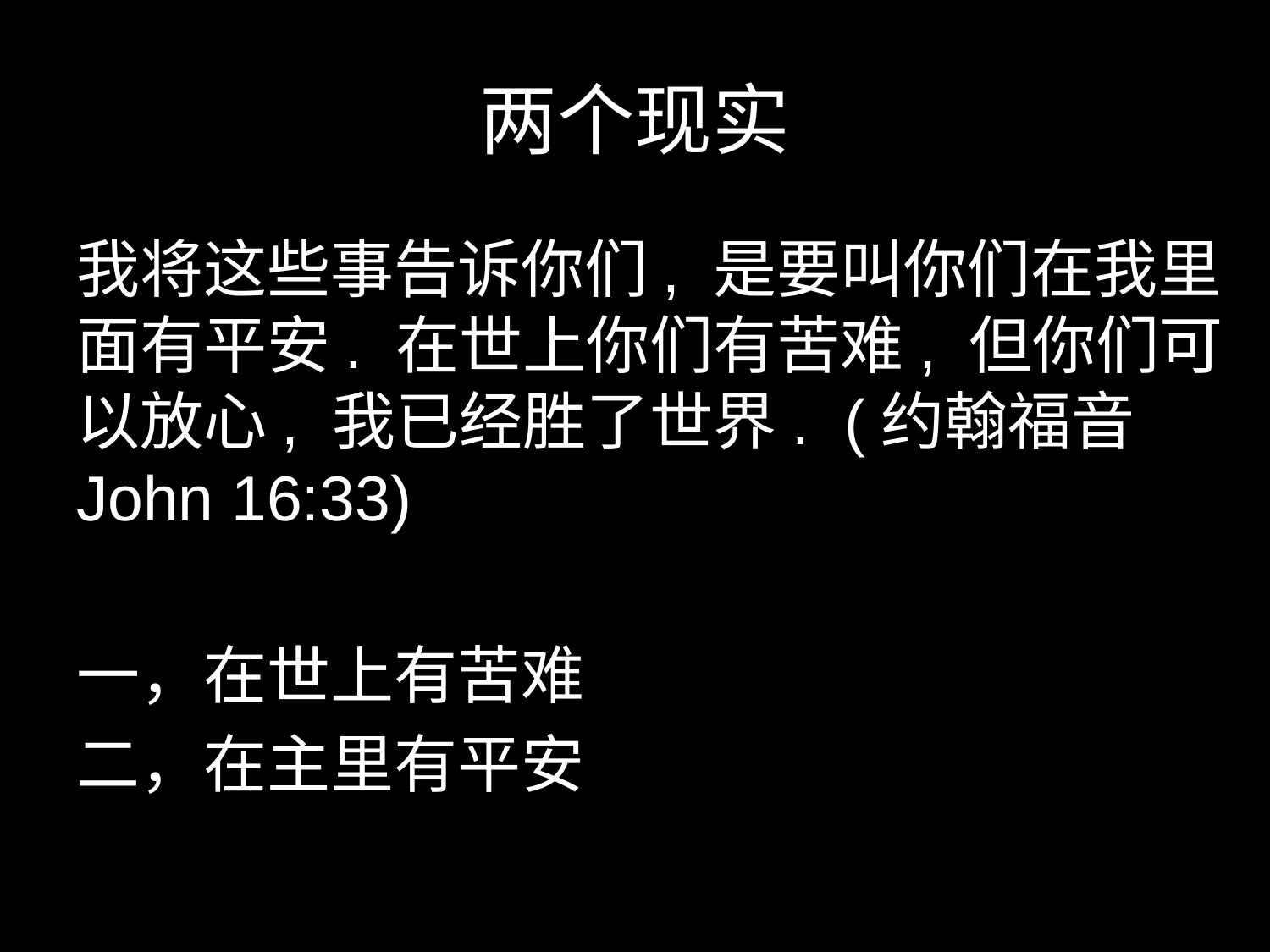

# 两个现实
我将这些事告诉你们, 是要叫你们在我里面有平安. 在世上你们有苦难, 但你们可以放心, 我已经胜了世界.  (约翰福音 John 16:33)

一，在世上有苦难
二，在主里有平安